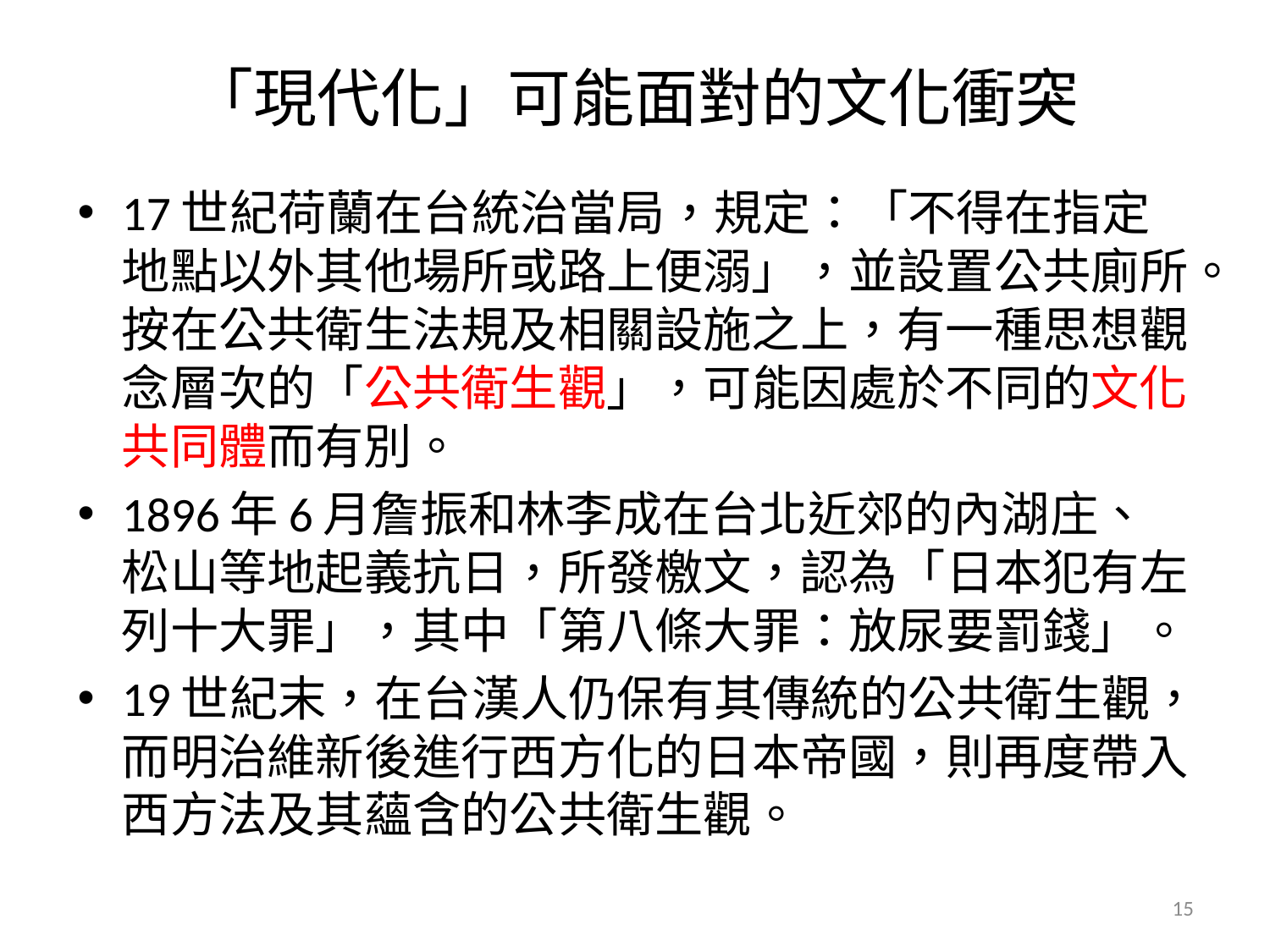

# 「現代化」可能面對的文化衝突
17世紀荷蘭在台統治當局，規定：「不得在指定地點以外其他場所或路上便溺」，並設置公共廁所。按在公共衛生法規及相關設施之上，有一種思想觀念層次的「公共衛生觀」，可能因處於不同的文化共同體而有別。
1896年6月詹振和林李成在台北近郊的內湖庄、松山等地起義抗日，所發檄文，認為「日本犯有左列十大罪」，其中「第八條大罪：放尿要罰錢」。
19世紀末，在台漢人仍保有其傳統的公共衛生觀，而明治維新後進行西方化的日本帝國，則再度帶入西方法及其蘊含的公共衛生觀。

15